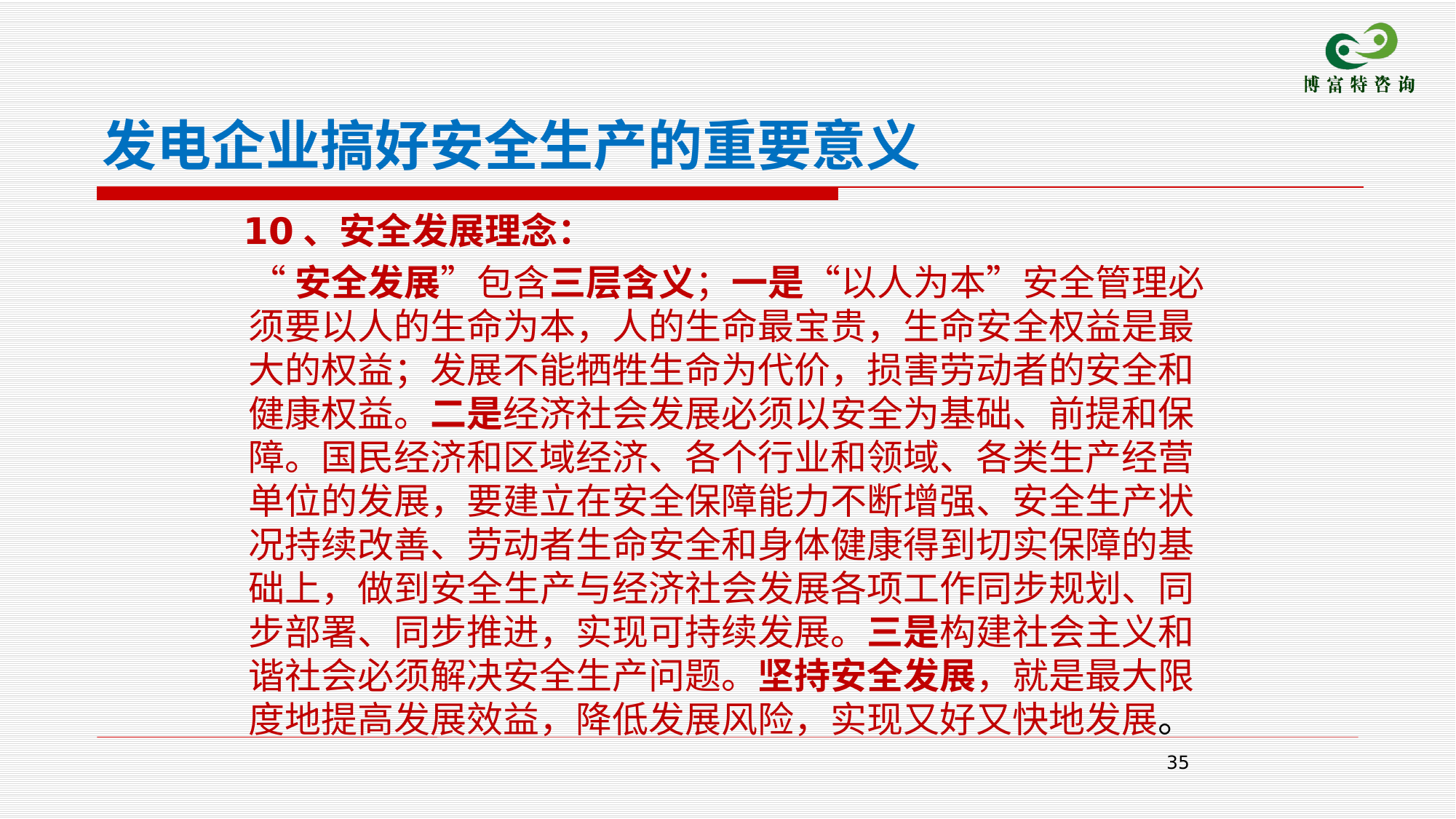

发电企业搞好安全生产的重要意义
  10、安全发展理念：
       “安全发展”包含三层含义；一是“以人为本”安全管理必须要以人的生命为本，人的生命最宝贵，生命安全权益是最大的权益；发展不能牺牲生命为代价，损害劳动者的安全和健康权益。二是经济社会发展必须以安全为基础、前提和保障。国民经济和区域经济、各个行业和领域、各类生产经营单位的发展，要建立在安全保障能力不断增强、安全生产状况持续改善、劳动者生命安全和身体健康得到切实保障的基础上，做到安全生产与经济社会发展各项工作同步规划、同步部署、同步推进，实现可持续发展。三是构建社会主义和谐社会必须解决安全生产问题。坚持安全发展，就是最大限度地提高发展效益，降低发展风险，实现又好又快地发展。

35